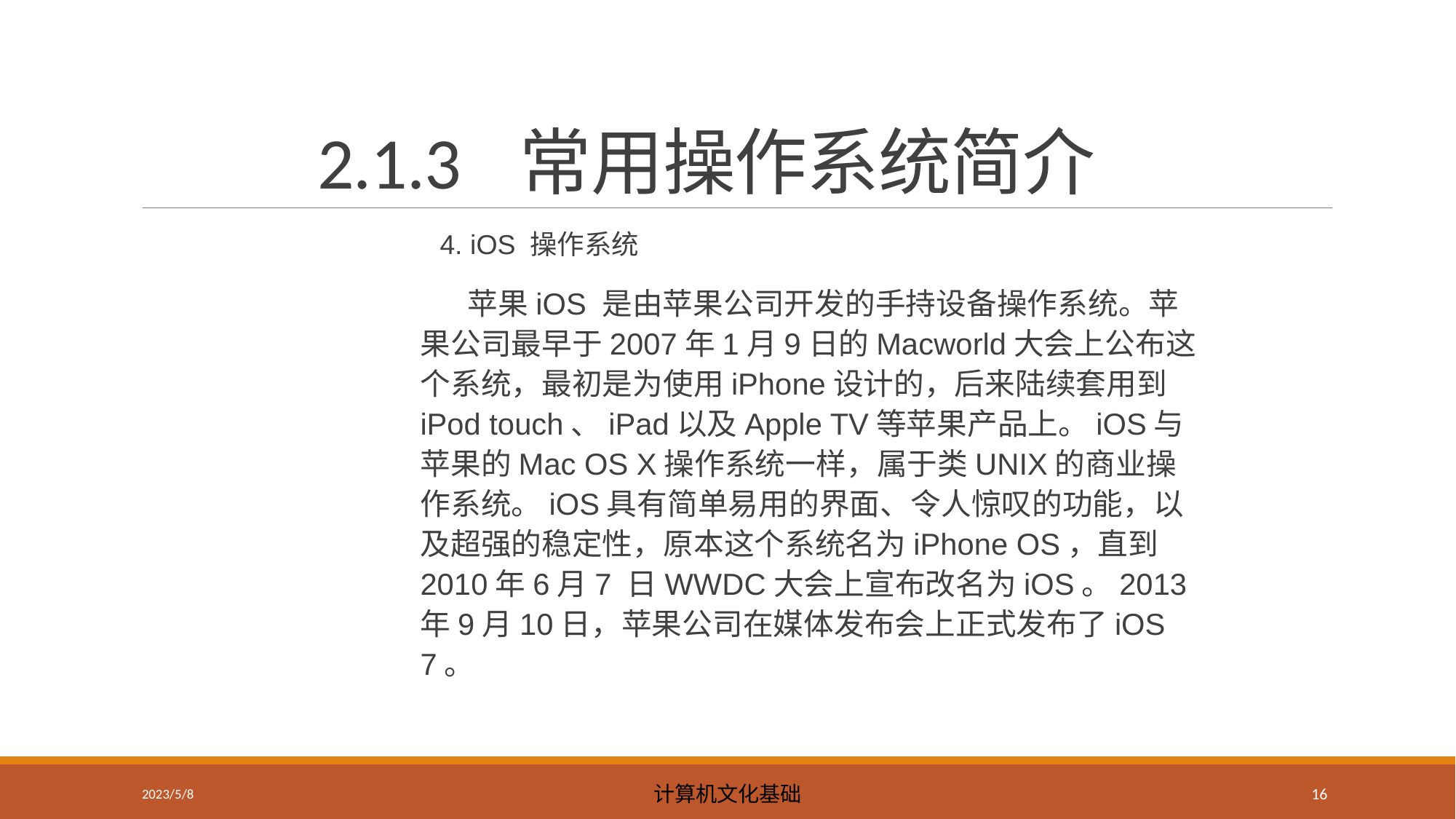

# 2.1.3  常用操作系统简介
   4. iOS 操作系统
         苹果iOS 是由苹果公司开发的手持设备操作系统。苹果公司最早于2007年1月9日的Macworld大会上公布这个系统，最初是为使用iPhone设计的，后来陆续套用到iPod touch、iPad以及Apple TV等苹果产品上。iOS与苹果的Mac OS X操作系统一样，属于类UNIX的商业操作系统。iOS具有简单易用的界面、令人惊叹的功能，以及超强的稳定性，原本这个系统名为iPhone OS，直到2010年6月7 日WWDC大会上宣布改名为iOS。2013年9月10日，苹果公司在媒体发布会上正式发布了iOS 7。
2023/5/8
计算机文化基础
16